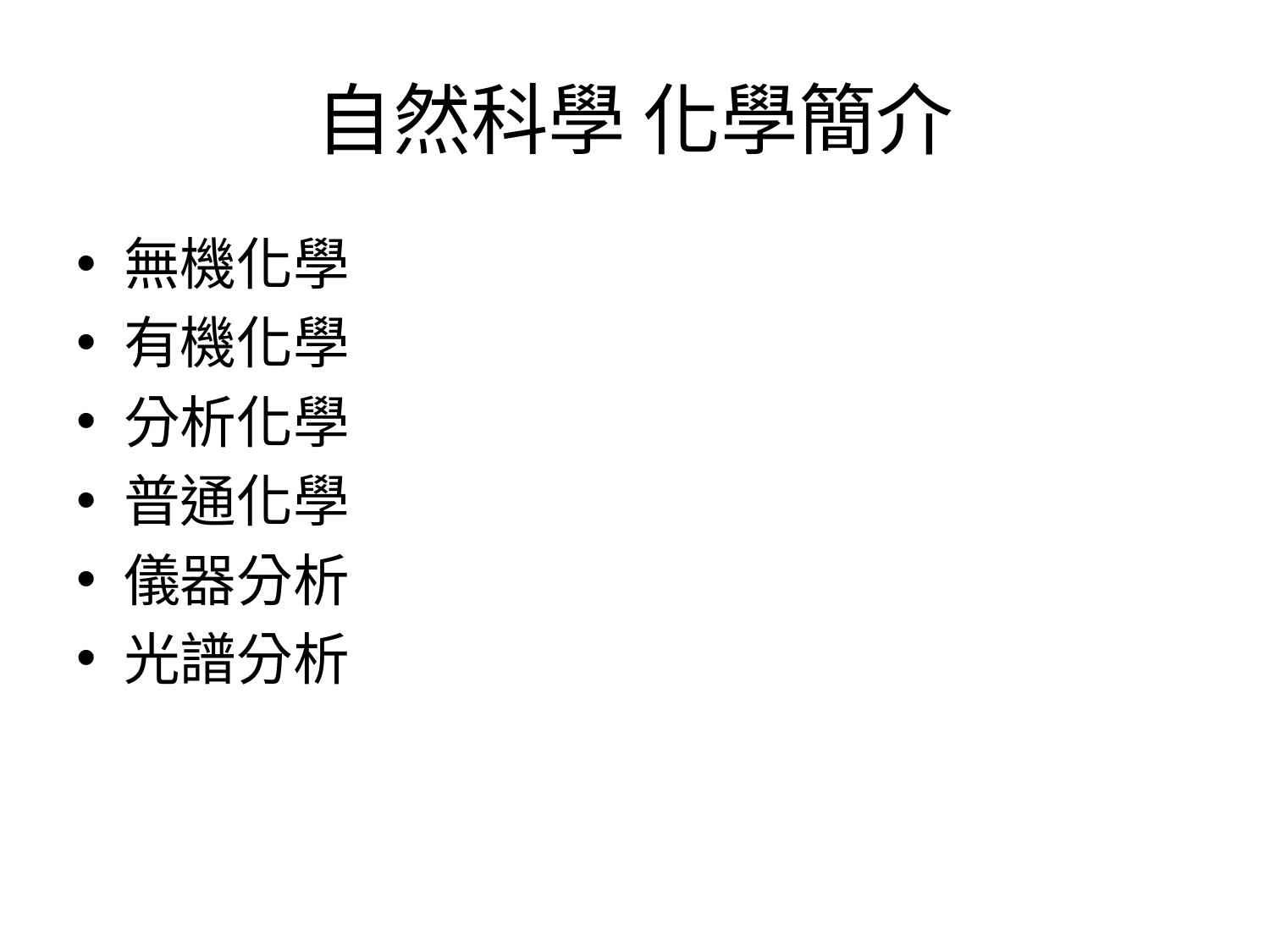

# 自然科學 化學簡介
無機化學
有機化學
分析化學
普通化學
儀器分析
光譜分析